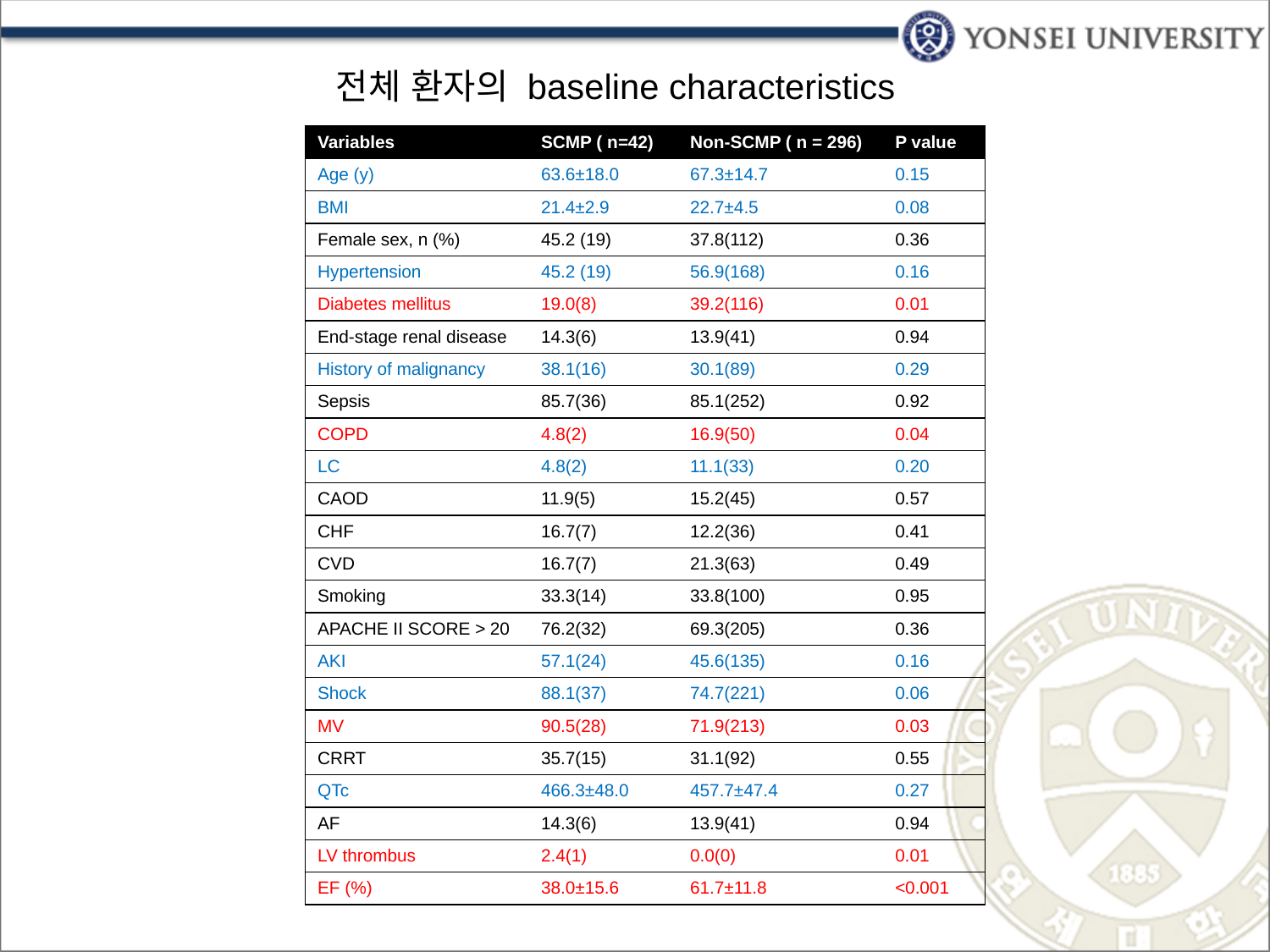

# 전체 환자의 baseline characteristics
| Variables | SCMP ( n=42) | Non-SCMP ( n = 296) | P value |
| --- | --- | --- | --- |
| Age (y) | 63.6±18.0 | 67.3±14.7 | 0.15 |
| BMI | 21.4±2.9 | 22.7±4.5 | 0.08 |
| Female sex, n (%) | 45.2 (19) | 37.8(112) | 0.36 |
| Hypertension | 45.2 (19) | 56.9(168) | 0.16 |
| Diabetes mellitus | 19.0(8) | 39.2(116) | 0.01 |
| End-stage renal disease | 14.3(6) | 13.9(41) | 0.94 |
| History of malignancy | 38.1(16) | 30.1(89) | 0.29 |
| Sepsis | 85.7(36) | 85.1(252) | 0.92 |
| COPD | 4.8(2) | 16.9(50) | 0.04 |
| LC | 4.8(2) | 11.1(33) | 0.20 |
| CAOD | 11.9(5) | 15.2(45) | 0.57 |
| CHF | 16.7(7) | 12.2(36) | 0.41 |
| CVD | 16.7(7) | 21.3(63) | 0.49 |
| Smoking | 33.3(14) | 33.8(100) | 0.95 |
| APACHE II SCORE > 20 | 76.2(32) | 69.3(205) | 0.36 |
| AKI | 57.1(24) | 45.6(135) | 0.16 |
| Shock | 88.1(37) | 74.7(221) | 0.06 |
| MV | 90.5(28) | 71.9(213) | 0.03 |
| CRRT | 35.7(15) | 31.1(92) | 0.55 |
| QTc | 466.3±48.0 | 457.7±47.4 | 0.27 |
| AF | 14.3(6) | 13.9(41) | 0.94 |
| LV thrombus | 2.4(1) | 0.0(0) | 0.01 |
| EF (%) | 38.0±15.6 | 61.7±11.8 | <0.001 |